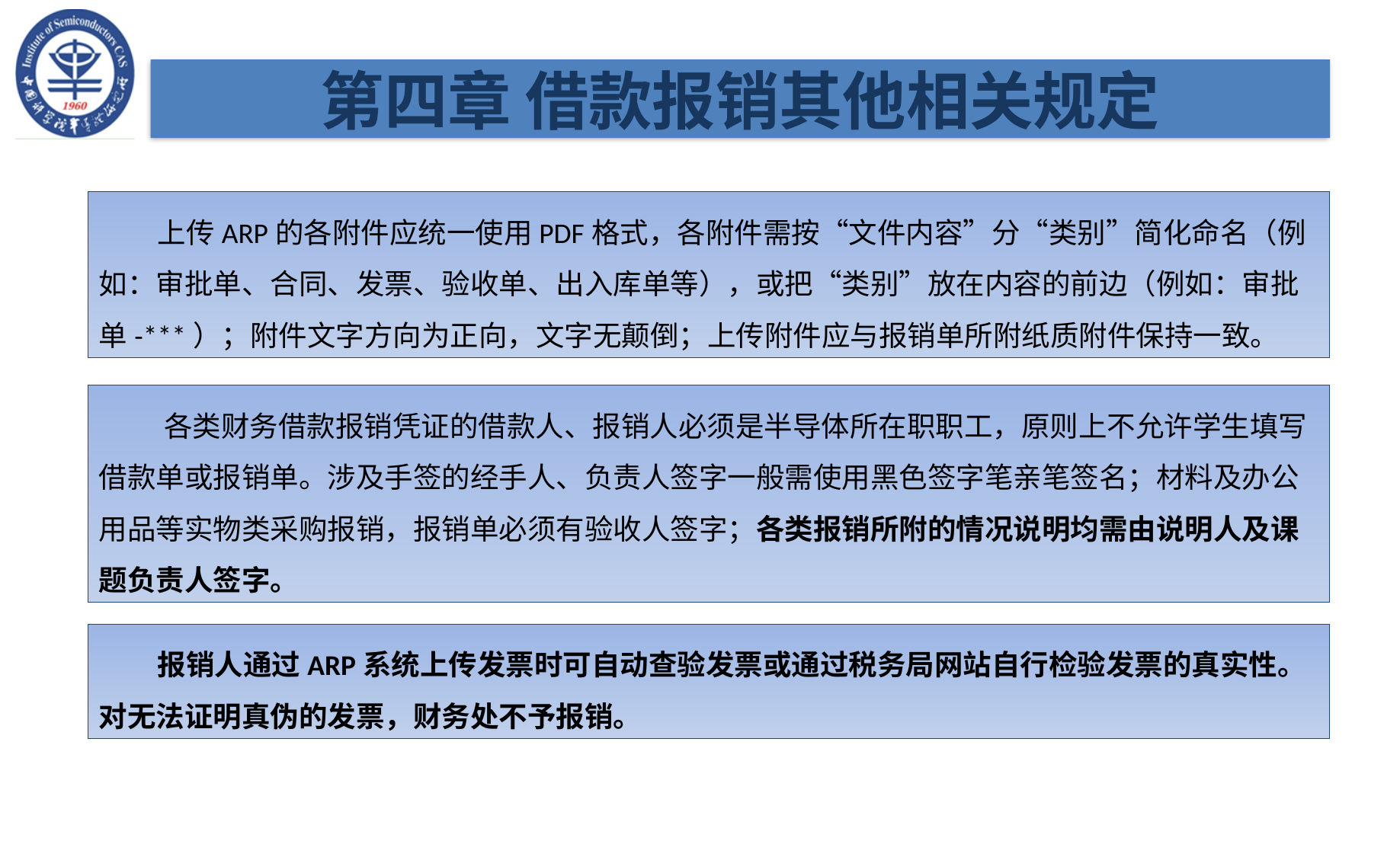

第四章 借款报销其他相关规定
        上传ARP的各附件应统一使用PDF格式，各附件需按“文件内容”分“类别”简化命名（例如：审批单、合同、发票、验收单、出入库单等），或把“类别”放在内容的前边（例如：审批单-***）；附件文字方向为正向，文字无颠倒；上传附件应与报销单所附纸质附件保持一致。
         各类财务借款报销凭证的借款人、报销人必须是半导体所在职职工，原则上不允许学生填写借款单或报销单。涉及手签的经手人、负责人签字一般需使用黑色签字笔亲笔签名；材料及办公用品等实物类采购报销，报销单必须有验收人签字；各类报销所附的情况说明均需由说明人及课题负责人签字。
        报销人通过ARP系统上传发票时可自动查验发票或通过税务局网站自行检验发票的真实性。对无法证明真伪的发票，财务处不予报销。